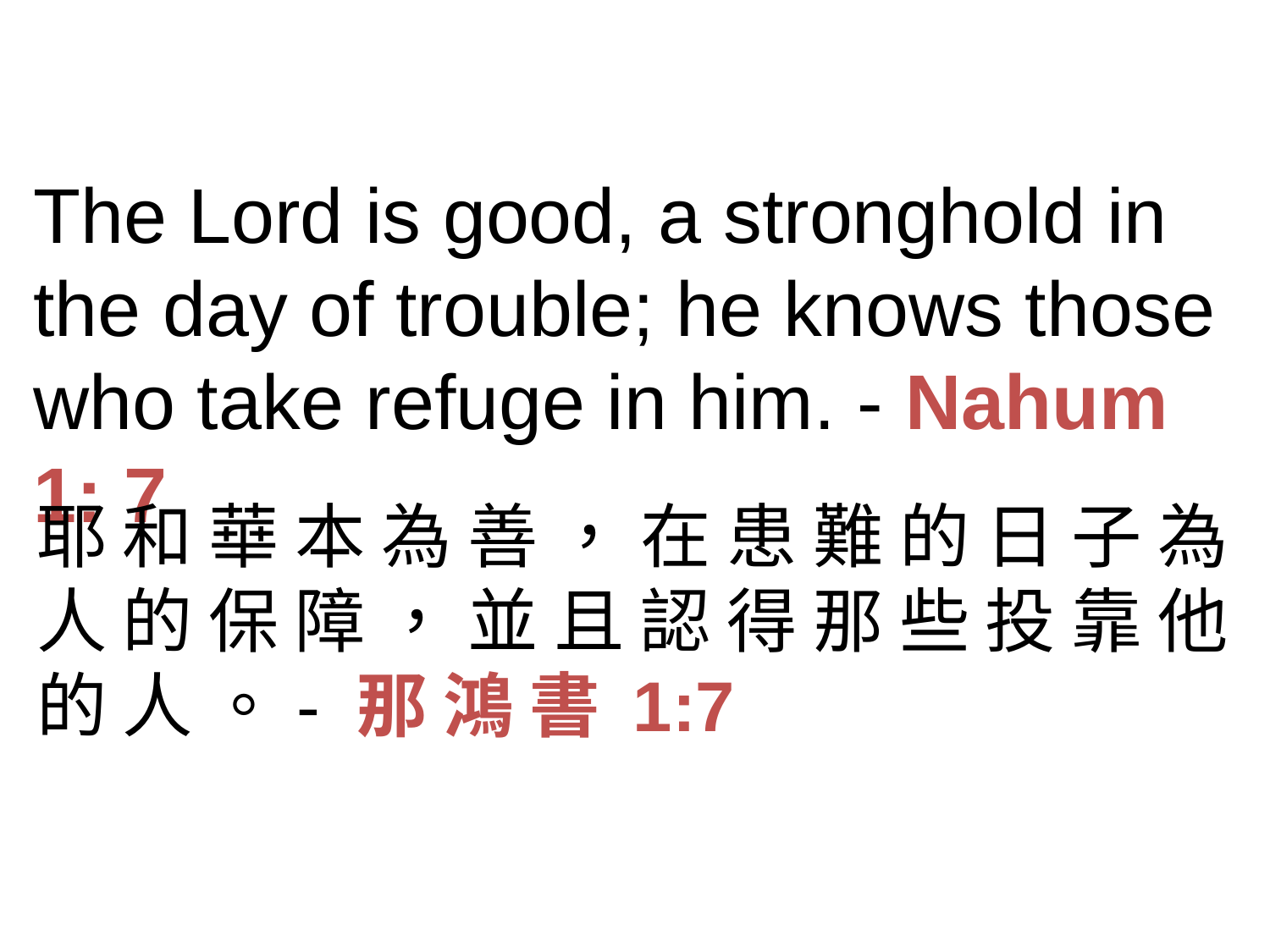

The Lord is good, a stronghold in the day of trouble; he knows those who take refuge in him. - Nahum 1: 7

耶 和 華 本 為 善 ， 在 患 難 的 日 子 為 人 的 保 障 ， 並 且 認 得 那 些 投 靠 他 的 人 。- 那 鴻 書 1:7